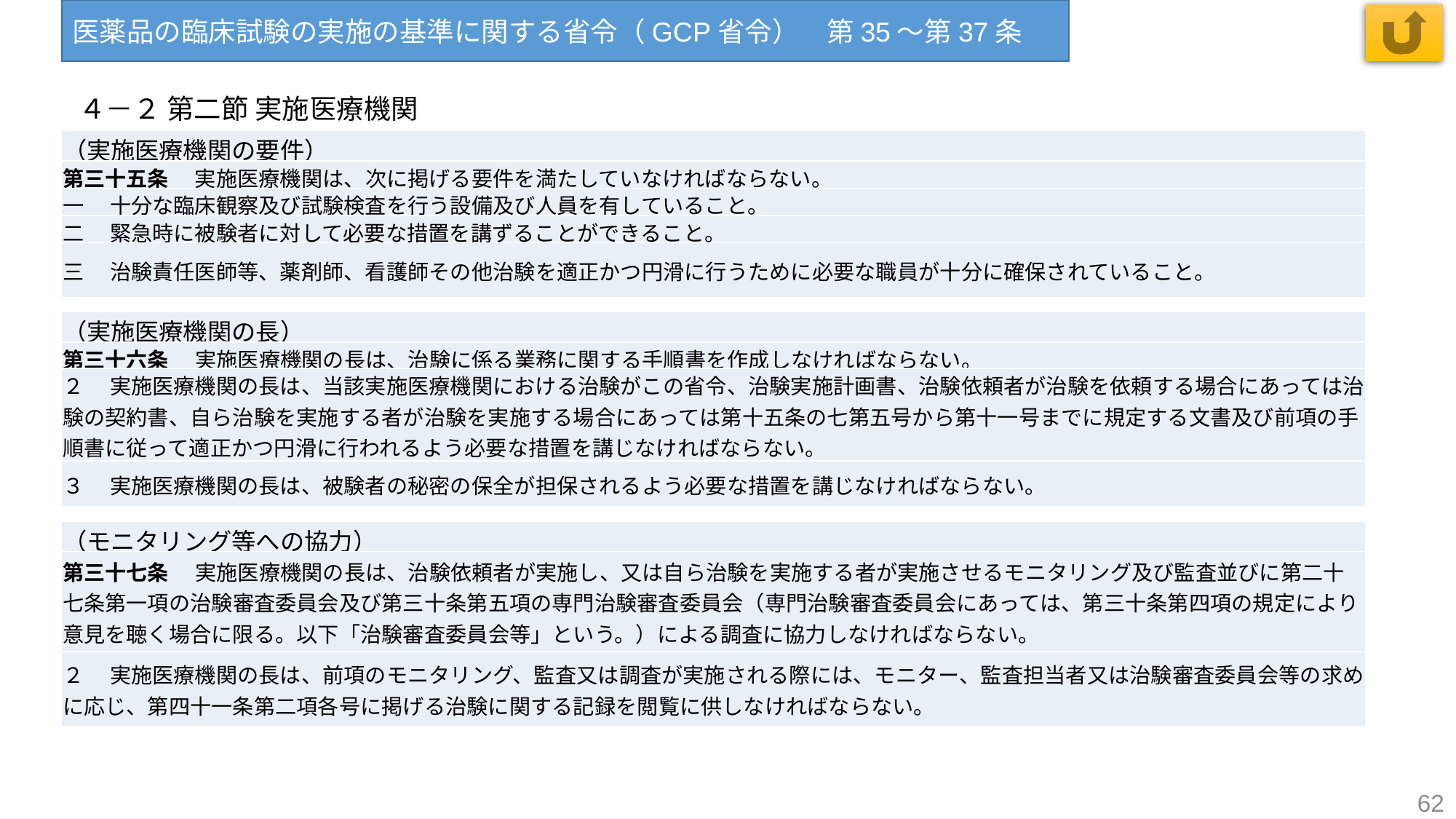

医薬品の臨床試験の実施の基準に関する省令（GCP省令）　第35～第37条

４－２ 第二節 実施医療機関
| （実施医療機関の要件） |
| --- |
| 第三十五条 　実施医療機関は、次に掲げる要件を満たしていなければならない。 |
| 一 　十分な臨床観察及び試験検査を行う設備及び人員を有していること。 |
| 二 　緊急時に被験者に対して必要な措置を講ずることができること。 |
| 三 　治験責任医師等、薬剤師、看護師その他治験を適正かつ円滑に行うために必要な職員が十分に確保されていること。 |
| （実施医療機関の長） |
| --- |
| 第三十六条 　実施医療機関の長は、治験に係る業務に関する手順書を作成しなければならない。 |
| ２ 　実施医療機関の長は、当該実施医療機関における治験がこの省令、治験実施計画書、治験依頼者が治験を依頼する場合にあっては治験の契約書、自ら治験を実施する者が治験を実施する場合にあっては第十五条の七第五号から第十一号までに規定する文書及び前項の手順書に従って適正かつ円滑に行われるよう必要な措置を講じなければならない。 |
| ３ 　実施医療機関の長は、被験者の秘密の保全が担保されるよう必要な措置を講じなければならない。 |
| （モニタリング等への協力） |
| --- |
| 第三十七条 　実施医療機関の長は、治験依頼者が実施し、又は自ら治験を実施する者が実施させるモニタリング及び監査並びに第二十七条第一項の治験審査委員会及び第三十条第五項の専門治験審査委員会（専門治験審査委員会にあっては、第三十条第四項の規定により意見を聴く場合に限る。以下「治験審査委員会等」という。）による調査に協力しなければならない。 |
| ２ 　実施医療機関の長は、前項のモニタリング、監査又は調査が実施される際には、モニター、監査担当者又は治験審査委員会等の求めに応じ、第四十一条第二項各号に掲げる治験に関する記録を閲覧に供しなければならない。 |